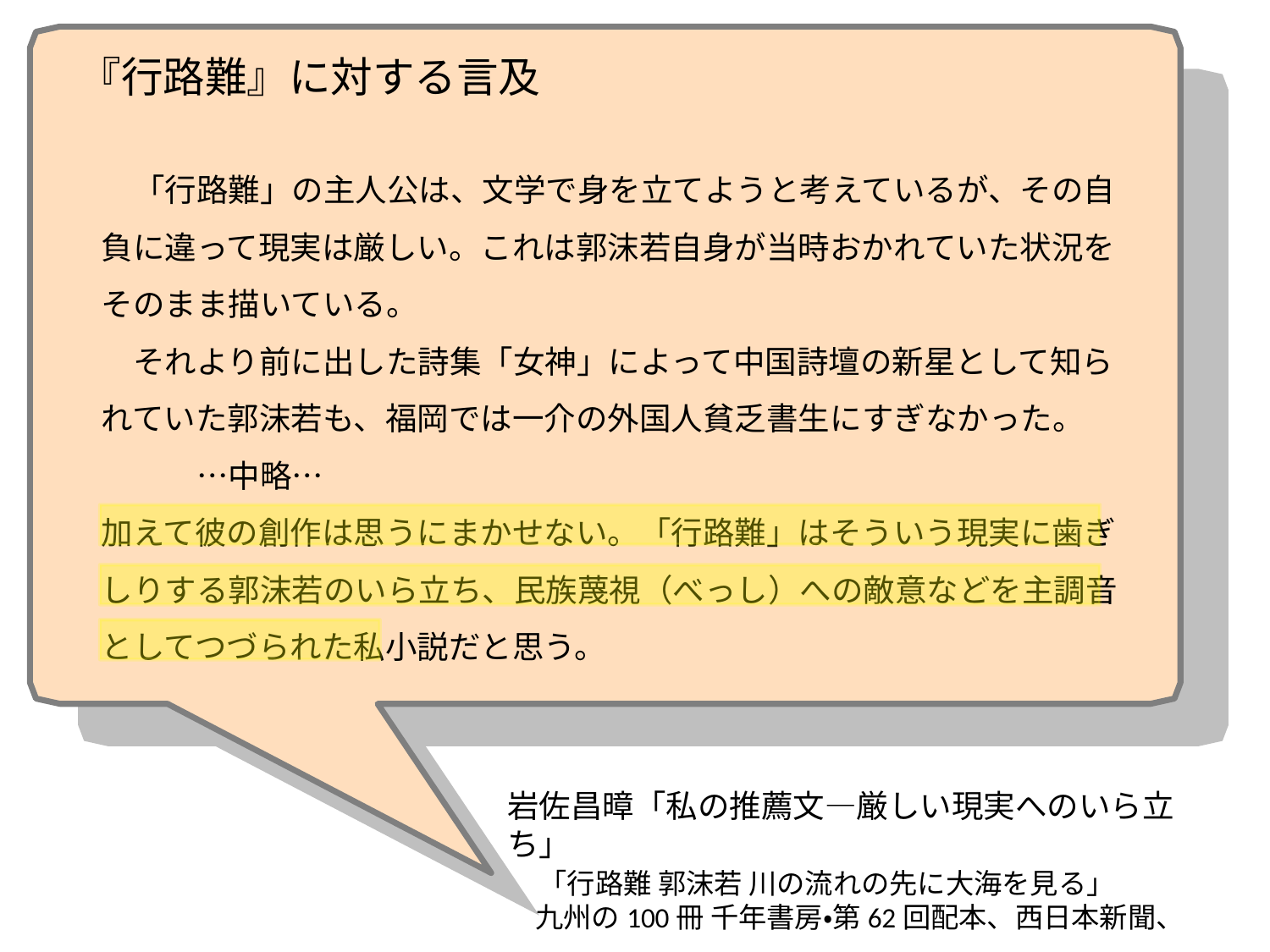

# 『行路難』に対する言及
　「行路難」の主人公は、文学で身を立てようと考えているが、その自負に違って現実は厳しい。これは郭沫若自身が当時おかれていた状況をそのまま描いている。
　それより前に出した詩集「女神」によって中国詩壇の新星として知られていた郭沫若も、福岡では一介の外国人貧乏書生にすぎなかった。
　　　…中略…
加えて彼の創作は思うにまかせない。「行路難」はそういう現実に歯ぎしりする郭沫若のいら立ち、民族蔑視（べっし）への敵意などを主調音としてつづられた私小説だと思う。

岩佐昌暲「私の推薦文―厳しい現実へのいら立ち」
　「行路難 郭沫若 川の流れの先に大海を見る」
　九州の100冊 千年書房・第62回配本、西日本新聞、
　2007年5月13日朝刊